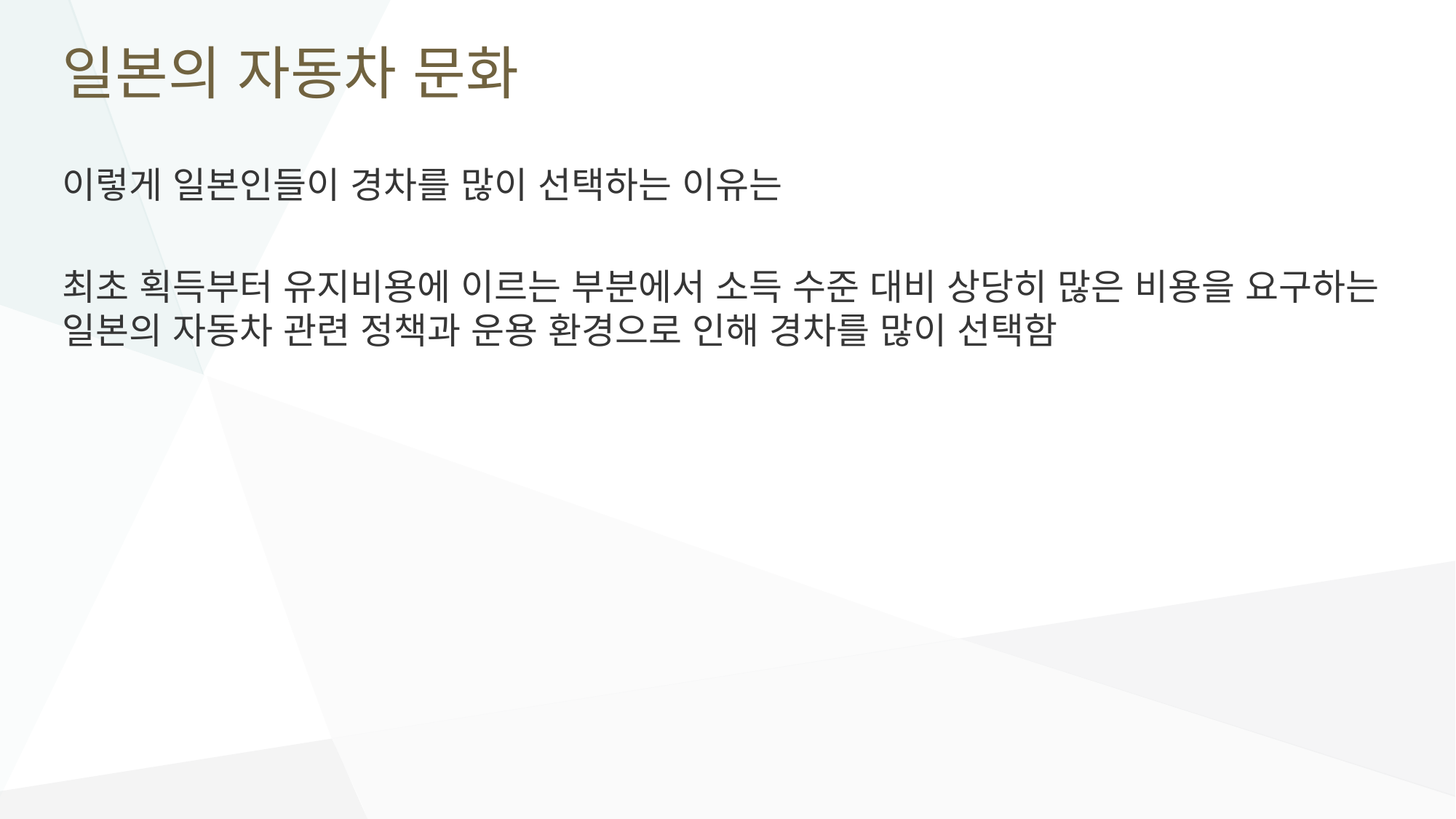

# 일본의 자동차 문화
이렇게 일본인들이 경차를 많이 선택하는 이유는

최초 획득부터 유지비용에 이르는 부분에서 소득 수준 대비 상당히 많은 비용을 요구하는 일본의 자동차 관련 정책과 운용 환경으로 인해 경차를 많이 선택함